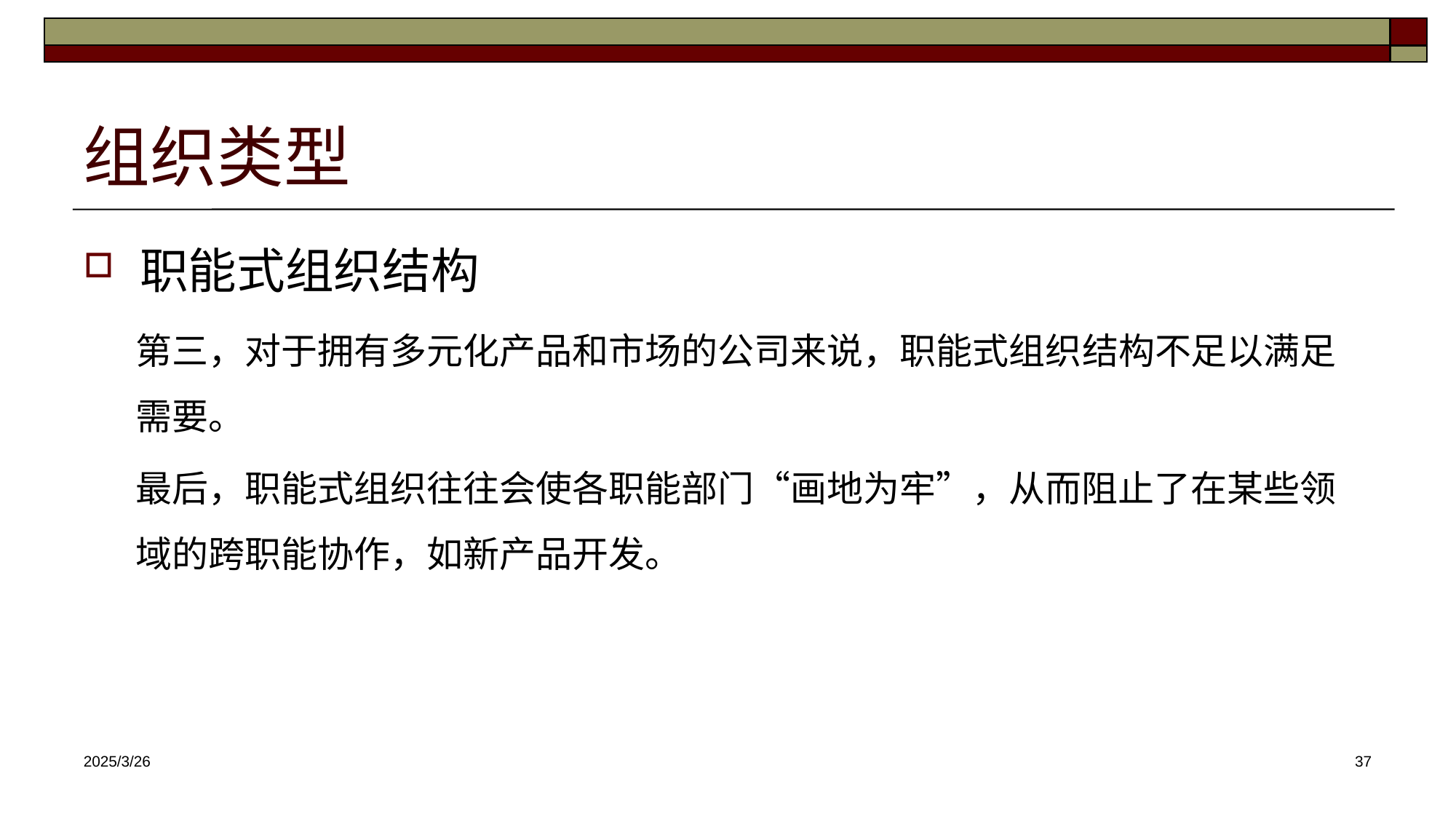

# 组织类型
职能式组织结构
第三，对于拥有多元化产品和市场的公司来说，职能式组织结构不足以满足需要。
最后，职能式组织往往会使各职能部门“画地为牢”，从而阻止了在某些领域的跨职能协作，如新产品开发。
2025/3/26
37